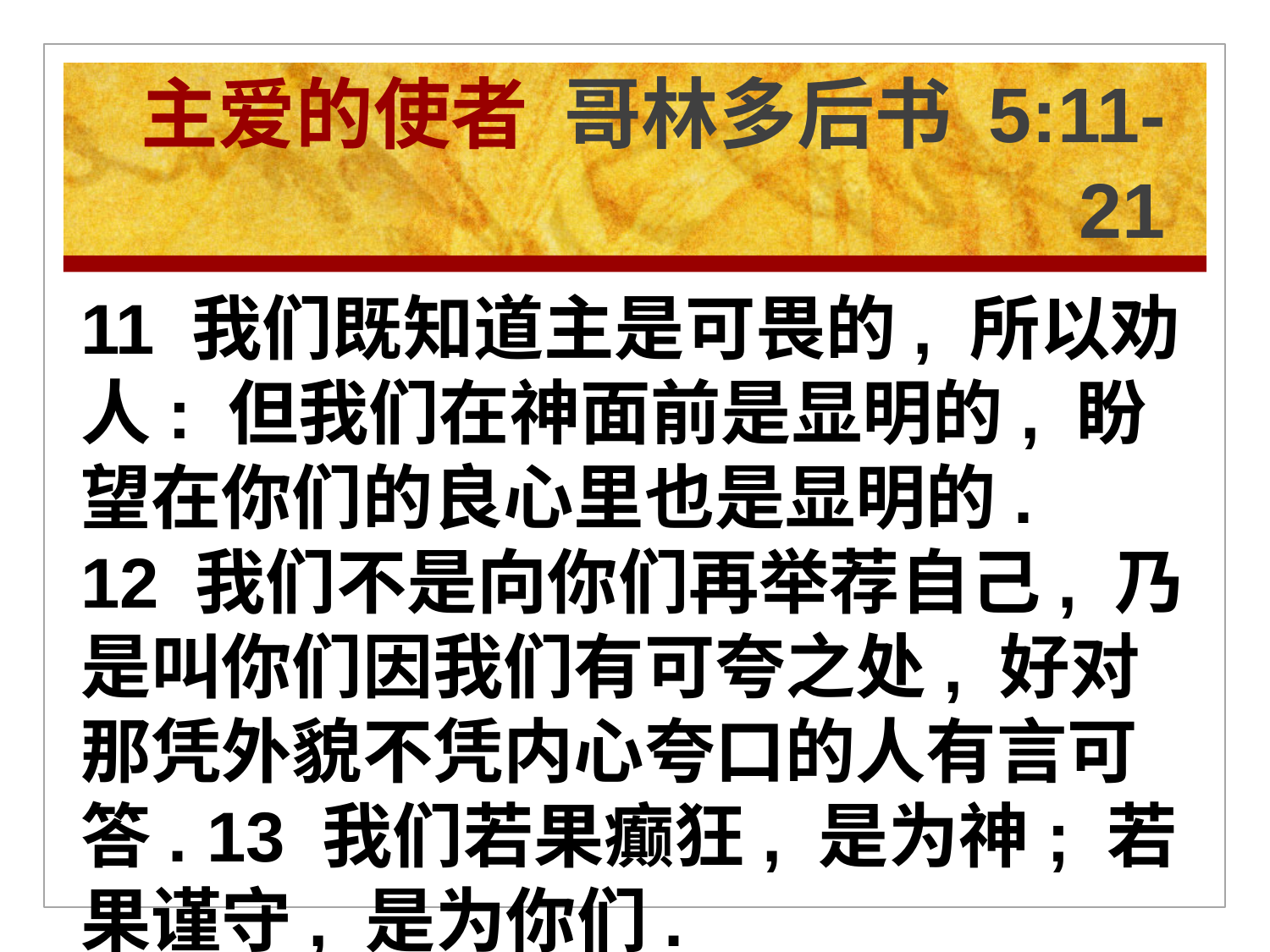

# 主爱的使者  哥林多后书 5:11-21
11 我们既知道主是可畏的, 所以劝人: 但我们在神面前是显明的, 盼望在你们的良心里也是显明的. 12 我们不是向你们再举荐自己, 乃是叫你们因我们有可夸之处, 好对那凭外貌不凭内心夸口的人有言可答. 13 我们若果癫狂, 是为神; 若果谨守, 是为你们.